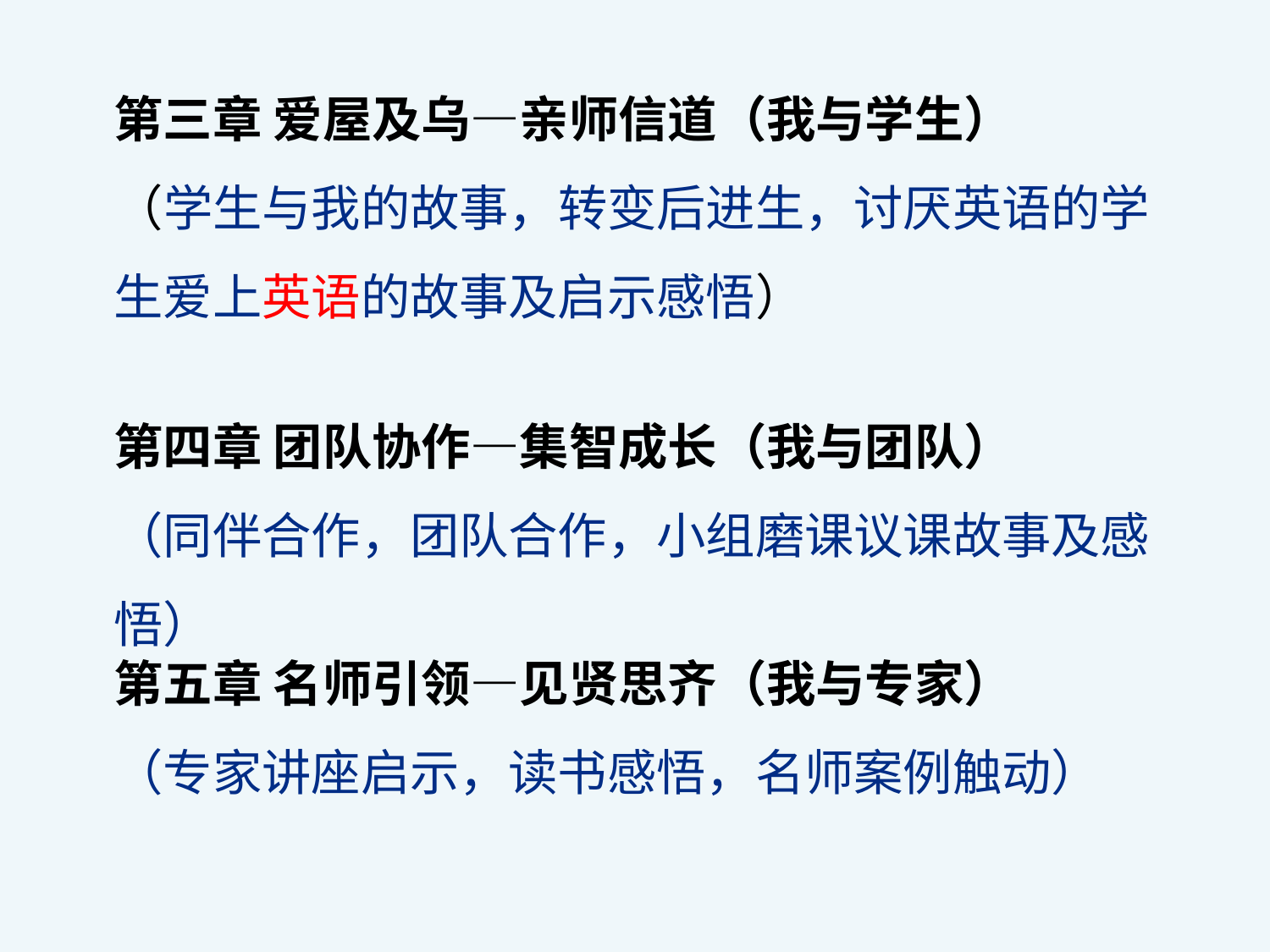

第三章 爱屋及乌—亲师信道（我与学生）
（学生与我的故事，转变后进生，讨厌英语的学生爱上英语的故事及启示感悟）
第四章 团队协作—集智成长（我与团队）
（同伴合作，团队合作，小组磨课议课故事及感悟）
第五章 名师引领—见贤思齐（我与专家）
（专家讲座启示，读书感悟，名师案例触动）